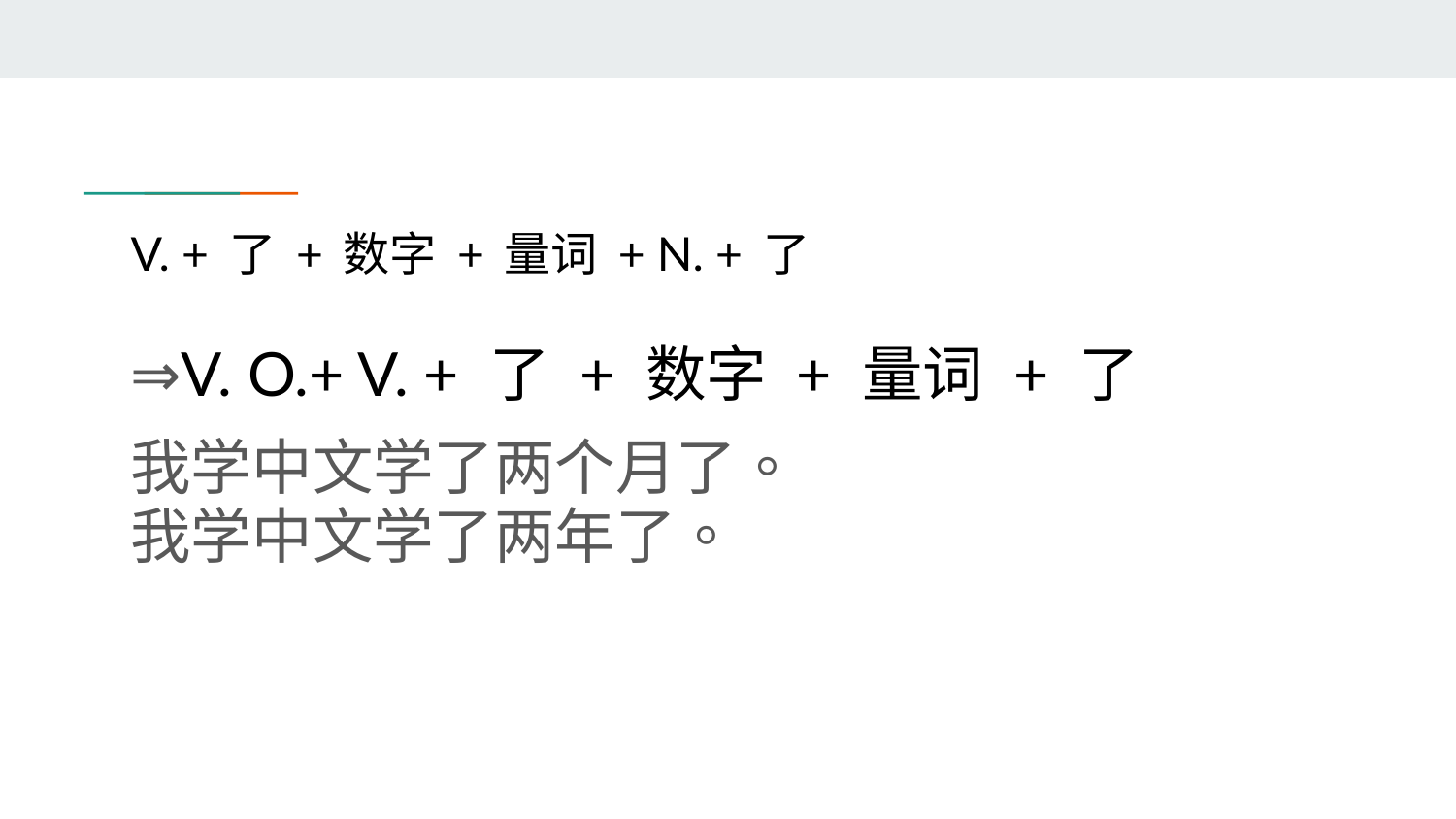

# V. + 了 + 数字 + 量词 + N. + 了
⇒V. O.+ V. + 了 + 数字 + 量词 + 了
我学中文学了两个月了。
我学中文学了两年了。